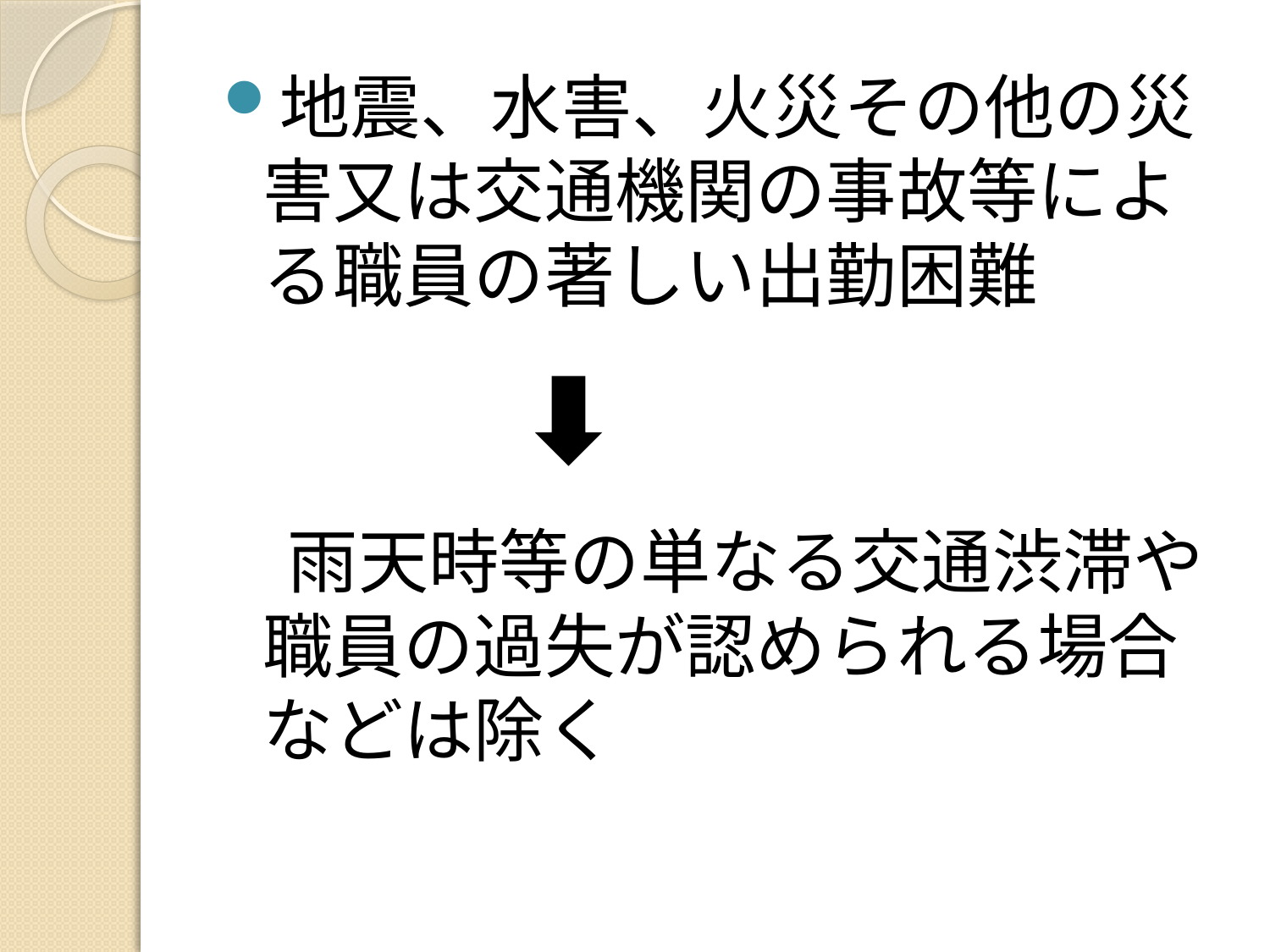

地震、水害、火災その他の災害又は交通機関の事故等による職員の著しい出勤困難

   雨天時等の単なる交通渋滞や職員の過失が認められる場合などは除く